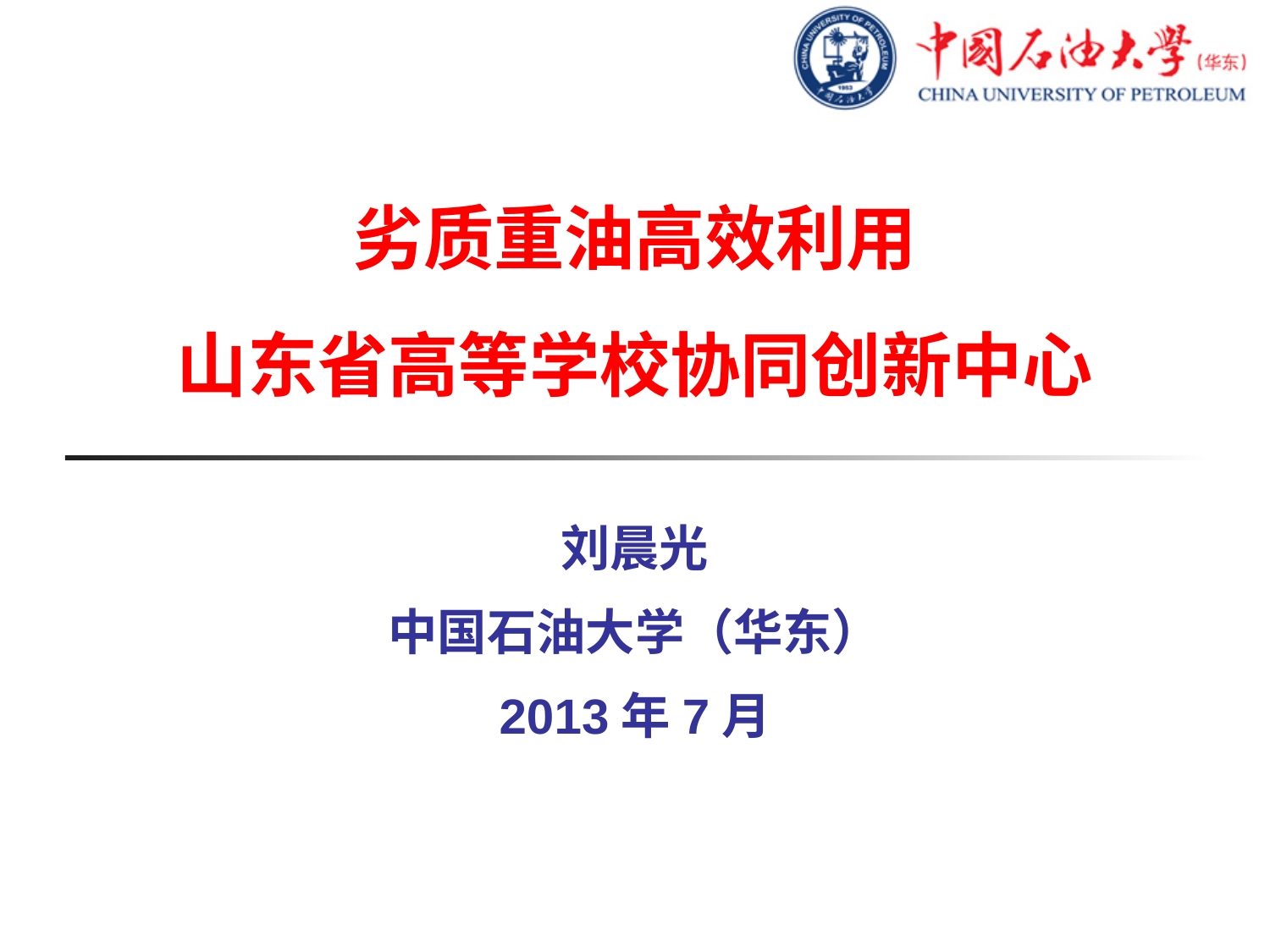

# 劣质重油高效利用 山东省高等学校协同创新中心
刘晨光
中国石油大学（华东）
2013年7月